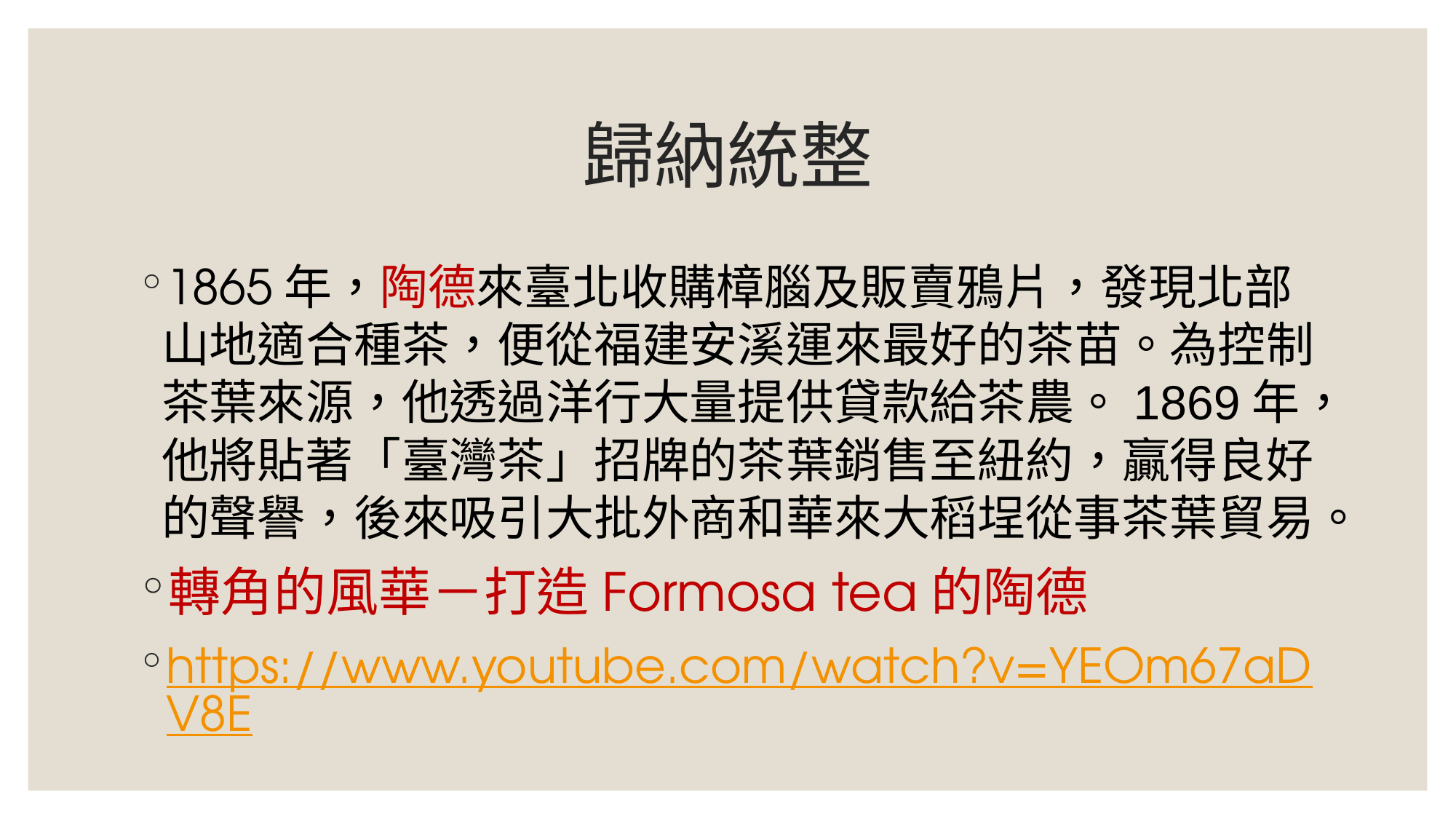

# 歸納統整
1865年，陶德來臺北收購樟腦及販賣鴉片，發現北部山地適合種茶，便從福建安溪運來最好的茶苗。為控制茶葉來源，他透過洋行大量提供貸款給茶農。1869年，他將貼著「臺灣茶」招牌的茶葉銷售至紐約，贏得良好的聲譽，後來吸引大批外商和華來大稻埕從事茶葉貿易。
轉角的風華－打造Formosa tea的陶德
https://www.youtube.com/watch?v=YEOm67aDV8E